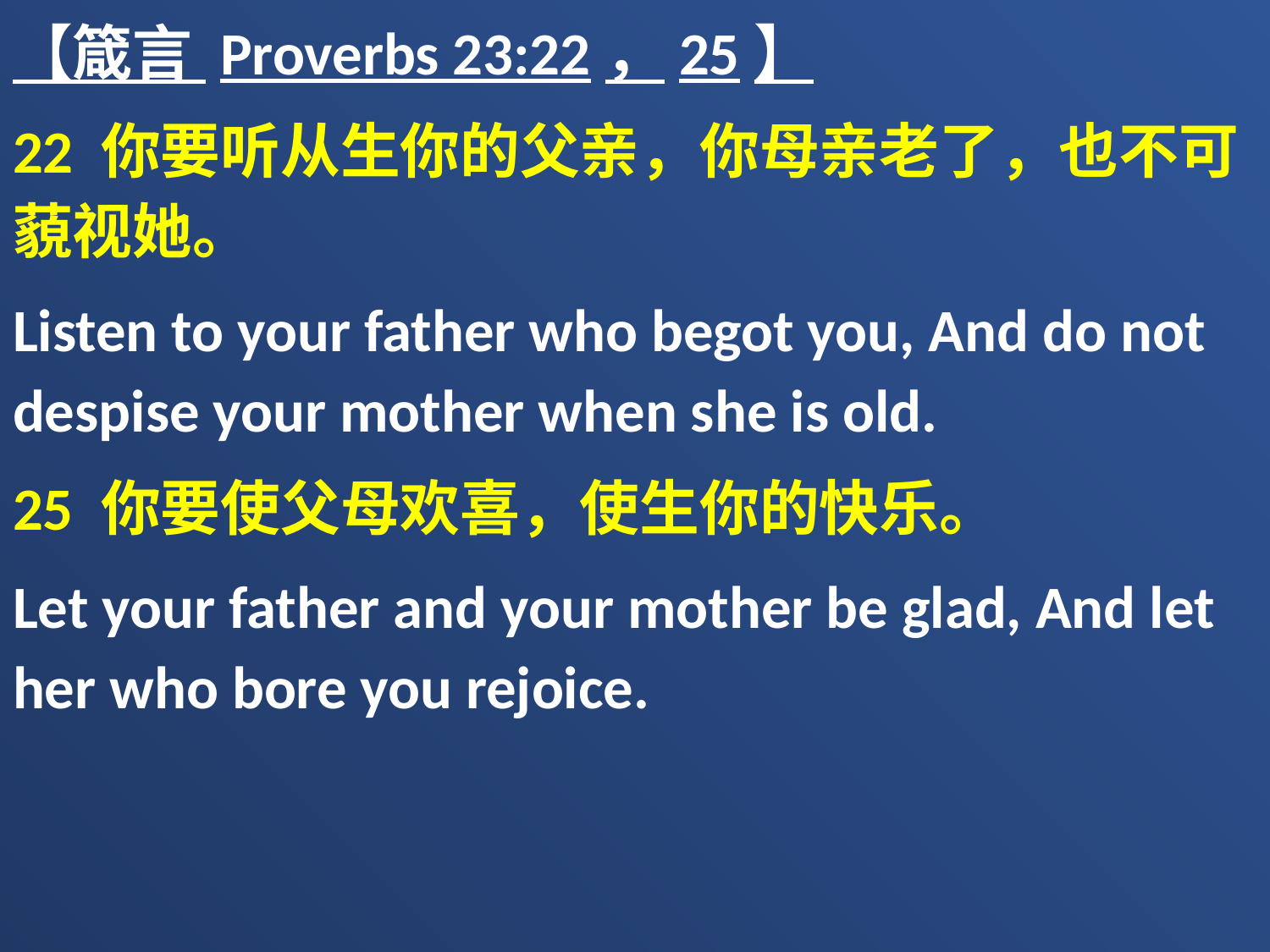

【箴言 Proverbs 23:22，25】
22 你要听从生你的父亲，你母亲老了，也不可藐视她。
Listen to your father who begot you, And do not despise your mother when she is old.
25 你要使父母欢喜，使生你的快乐。
Let your father and your mother be glad, And let her who bore you rejoice.